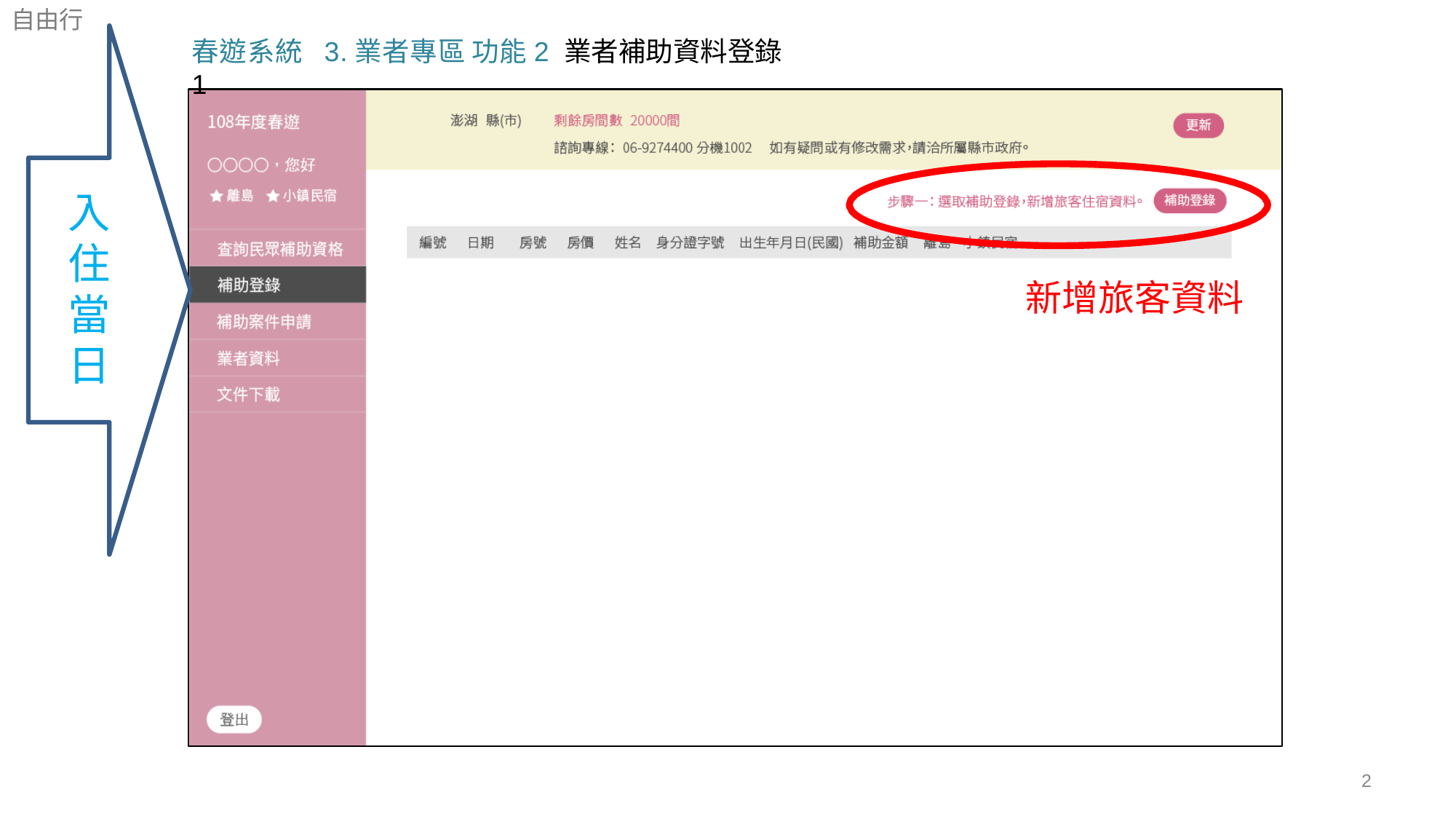

自由行

春遊系統  3.業者專區	功能2 業者補助資料登錄1

# 入 住 當 日
新增旅客資料
2